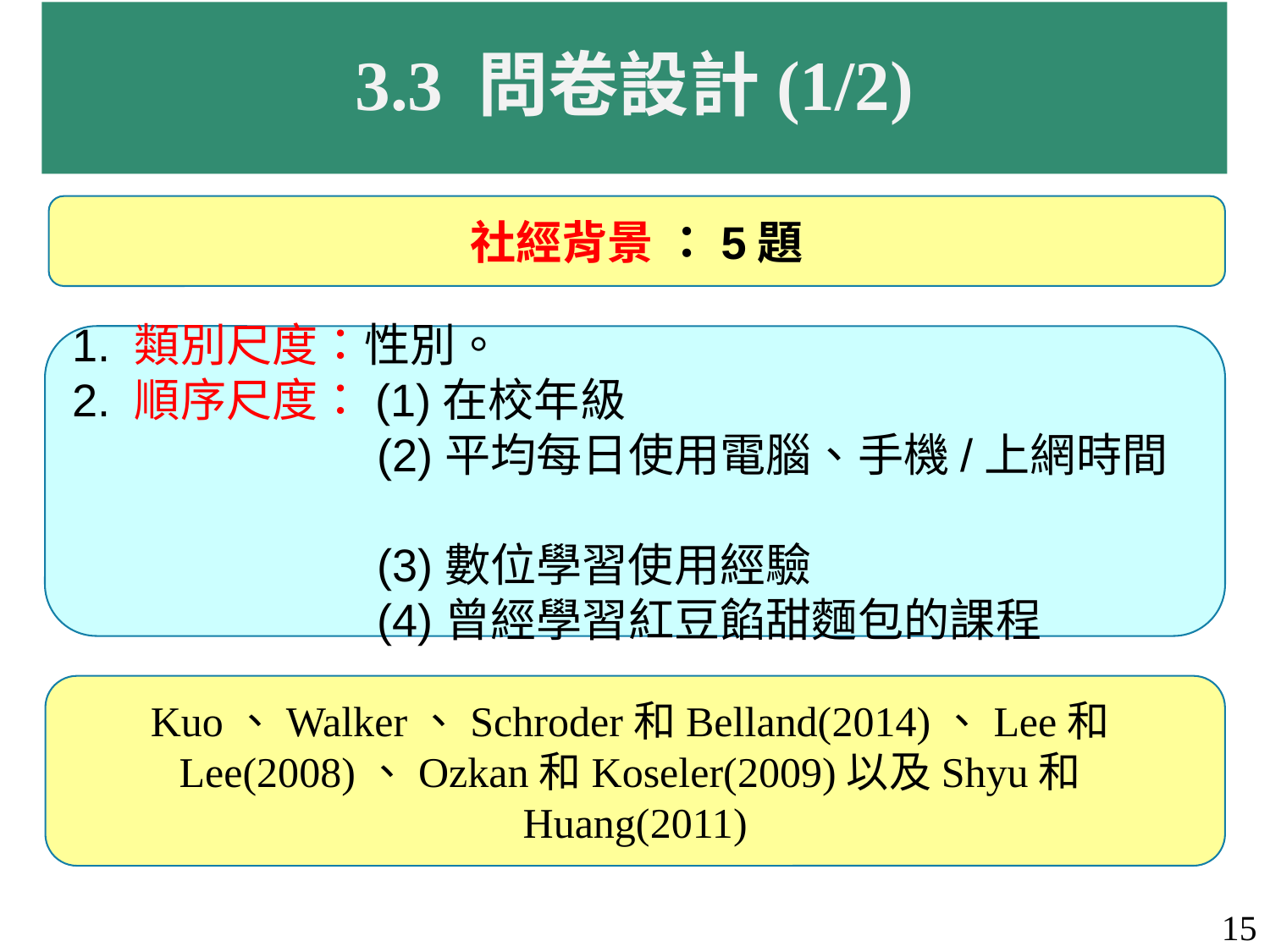

# 3.3 問卷設計(1/2)
社經背景 ：5題
1. 類別尺度：性別。
2. 順序尺度：(1)在校年級
                        (2)平均每日使用電腦、手機/上網時間
                        (3)數位學習使用經驗
                        (4)曾經學習紅豆餡甜麵包的課程
Kuo、Walker、Schroder和Belland(2014)、Lee和Lee(2008)、Ozkan和Koseler(2009)以及Shyu和Huang(2011)
15